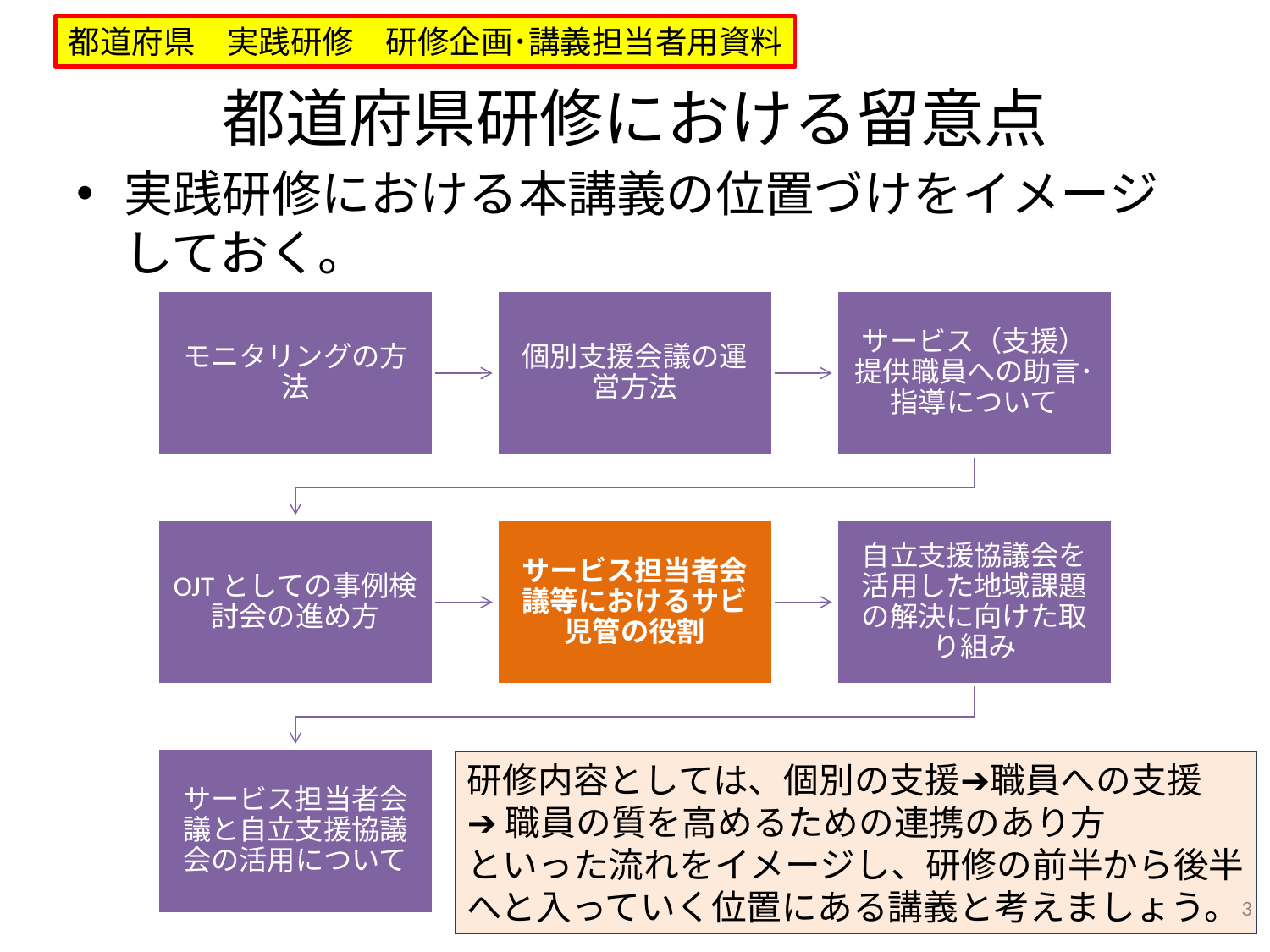

都道府県　実践研修　研修企画･講義担当者用資料
# 都道府県研修における留意点
実践研修における本講義の位置づけをイメージしておく。

モニタリングの方法

個別支援会議の運営方法

サービス（支援）提供職員への助言･指導について

OJTとしての事例検討会の進め方

サービス担当者会議等におけるサビ児管の役割

自立支援協議会を活用した地域課題の解決に向けた取り組み
サービス担当者会議と自立支援協議会の活用について
研修内容としては、個別の支援➔職員への支援
➔職員の質を高めるための連携のあり方
といった流れをイメージし、研修の前半から後半
へと入っていく位置にある講義と考えましょう。
3